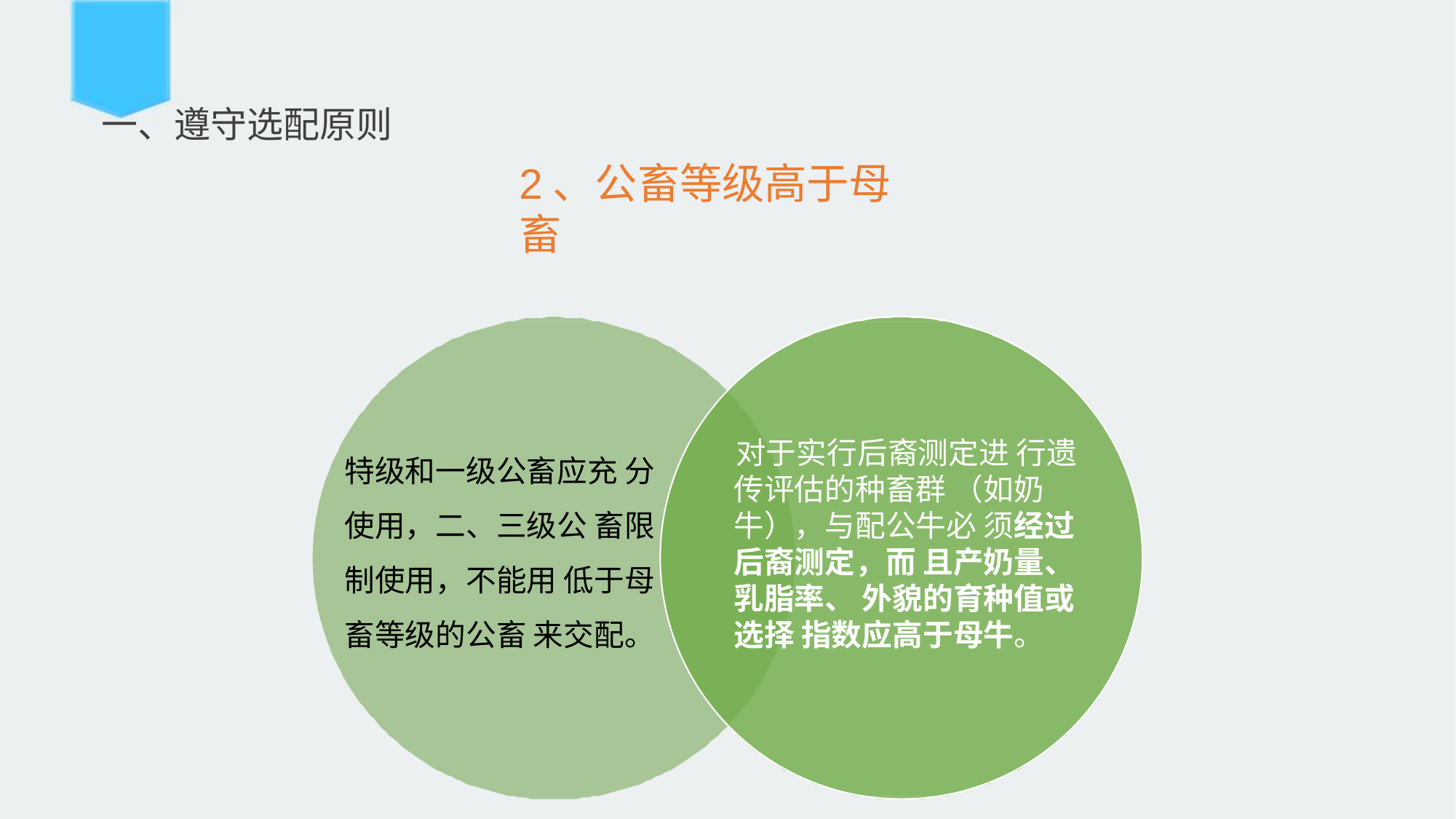

# 一、遵守选配原则
2、公畜等级高于母畜

特级和一级公畜应充 分使用，二、三级公 畜限制使用，不能用 低于母畜等级的公畜 来交配。
对于实行后裔测定进 行遗传评估的种畜群 （如奶牛），与配公牛必 须经过后裔测定，而 且产奶量、乳脂率、 外貌的育种值或选择 指数应高于母牛。